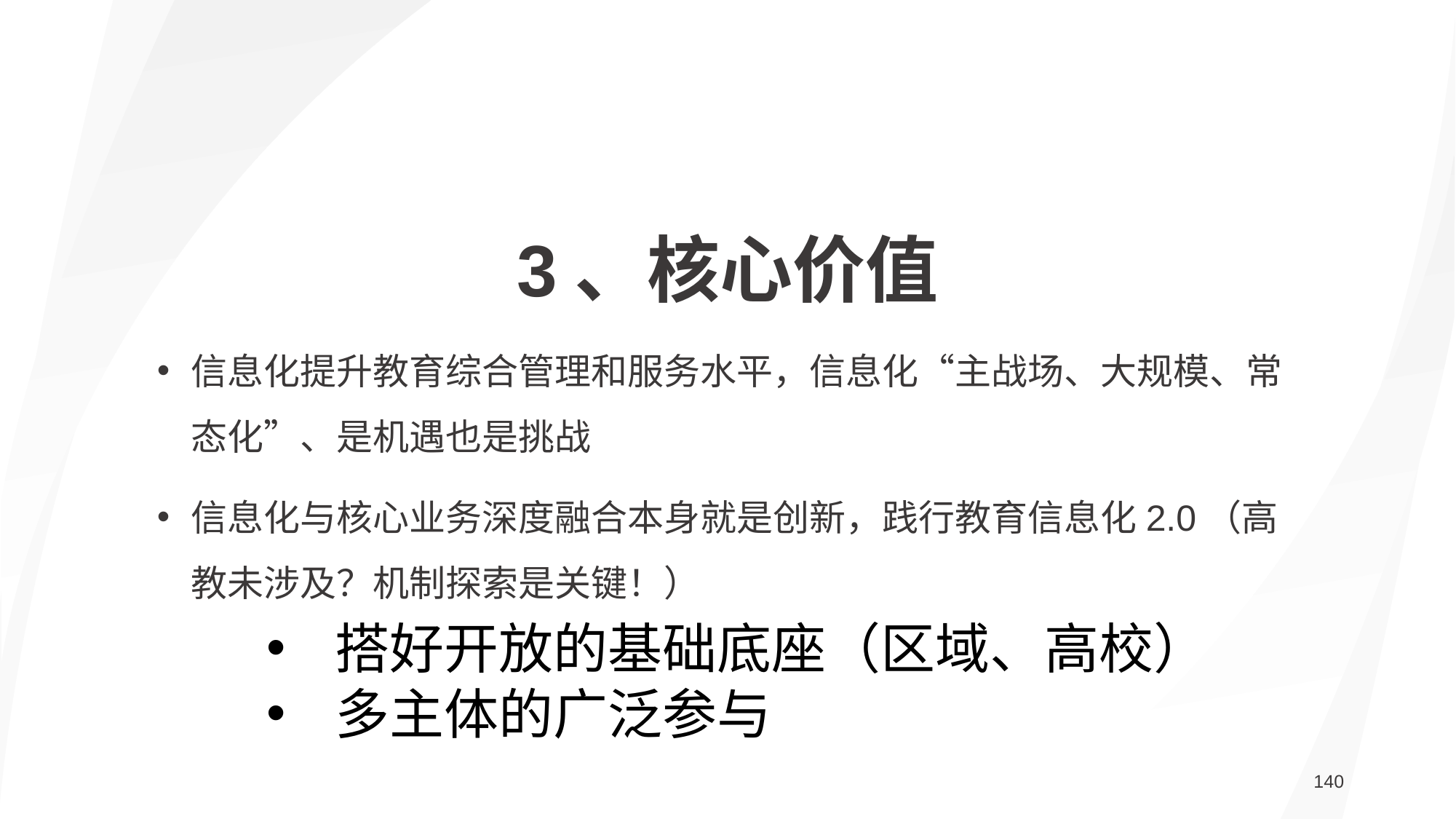

3、核心价值
信息化提升教育综合管理和服务水平，信息化“主战场、大规模、常态化”、是机遇也是挑战
信息化与核心业务深度融合本身就是创新，践行教育信息化2.0（高教未涉及？机制探索是关键！）
搭好开放的基础底座（区域、高校）
多主体的广泛参与
140